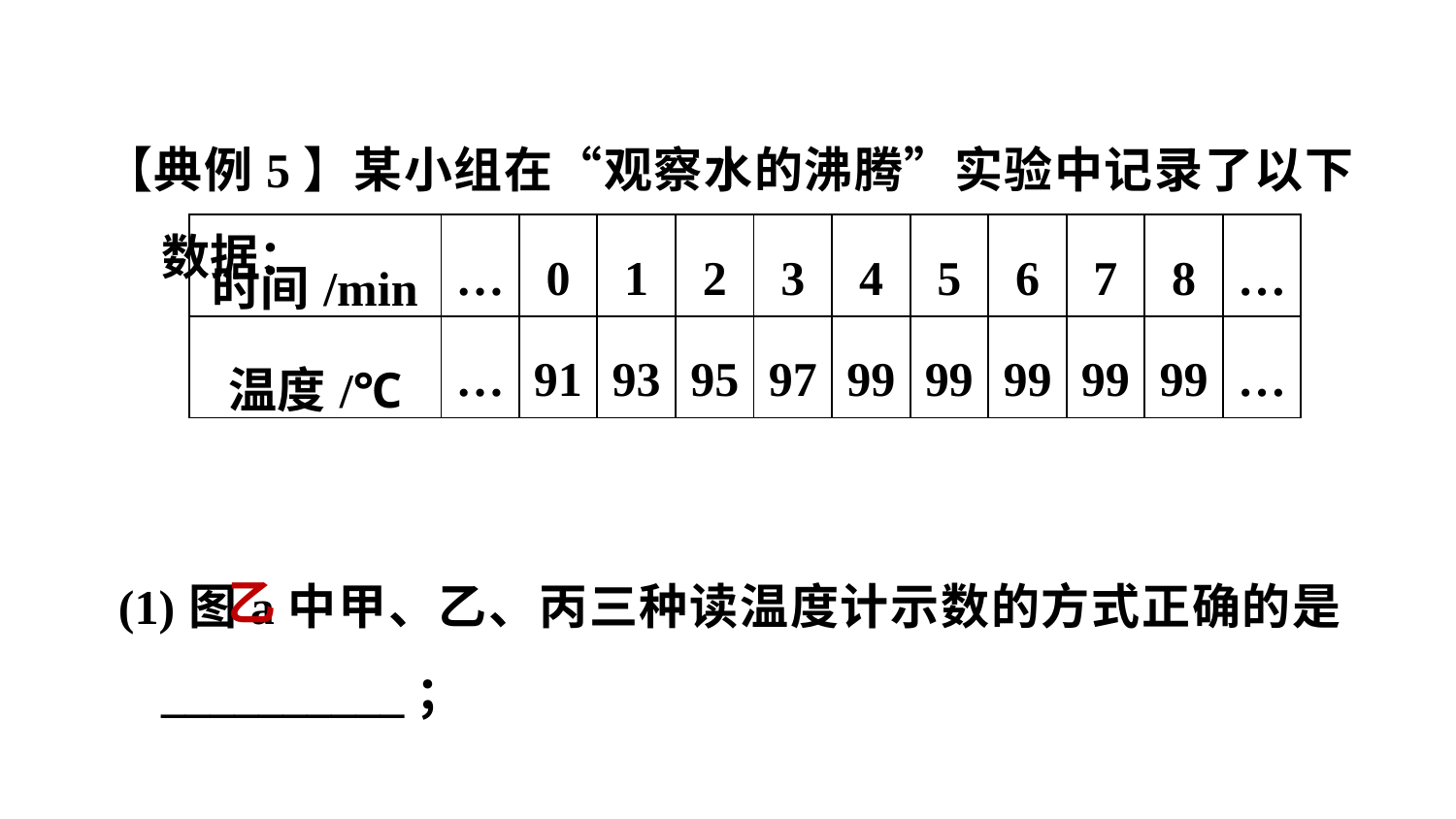

【典例5】某小组在“观察水的沸腾”实验中记录了以下数据：

 (1)图a中甲、乙、丙三种读温度计示数的方式正确的是__________；
| 时间/min | … | 0 | 1 | 2 | 3 | 4 | 5 | 6 | 7 | 8 | … |
| --- | --- | --- | --- | --- | --- | --- | --- | --- | --- | --- | --- |
| 温度/℃ | … | 91 | 93 | 95 | 97 | 99 | 99 | 99 | 99 | 99 | … |
乙